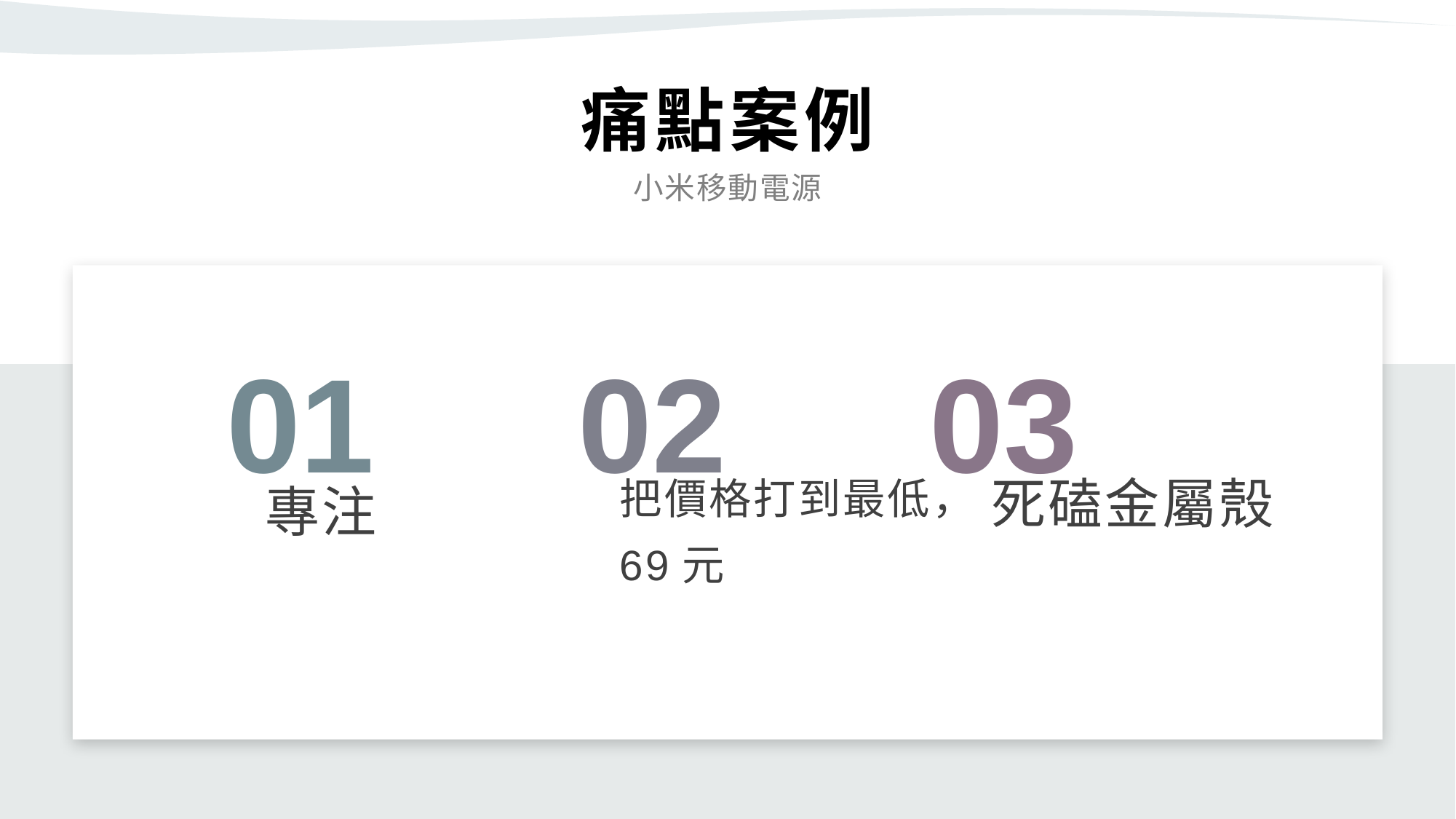

痛點案例
小米移動電源

01
02
03

死磕金屬殼
把價格打到最低，
69元
專注